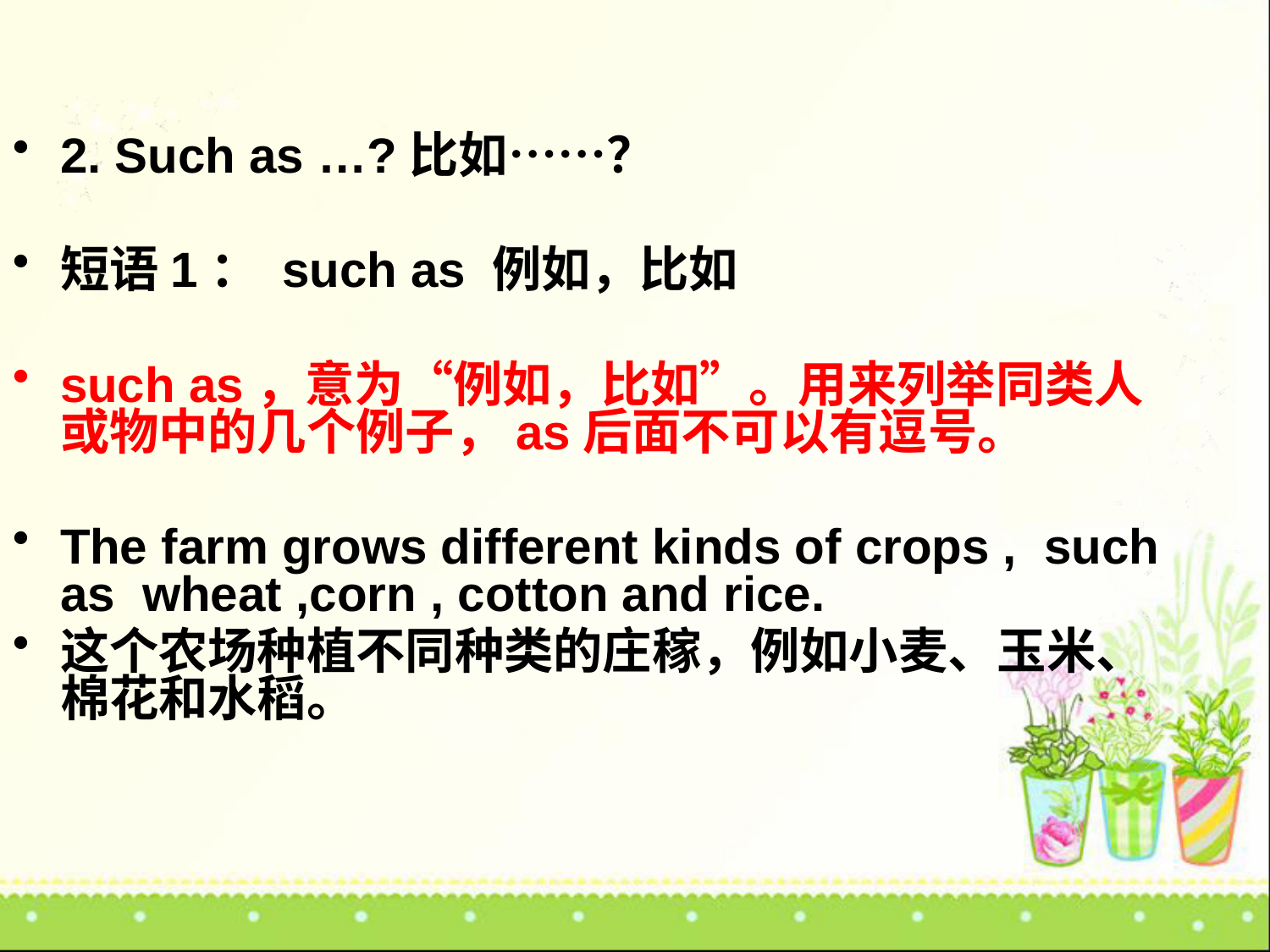

2. Such as …?比如……？

短语1： such as 例如，比如

such as，意为“例如，比如”。用来列举同类人或物中的几个例子，as后面不可以有逗号。

The farm grows different kinds of crops ,  such as  wheat ,corn , cotton and rice.
这个农场种植不同种类的庄稼，例如小麦、玉米、棉花和水稻。